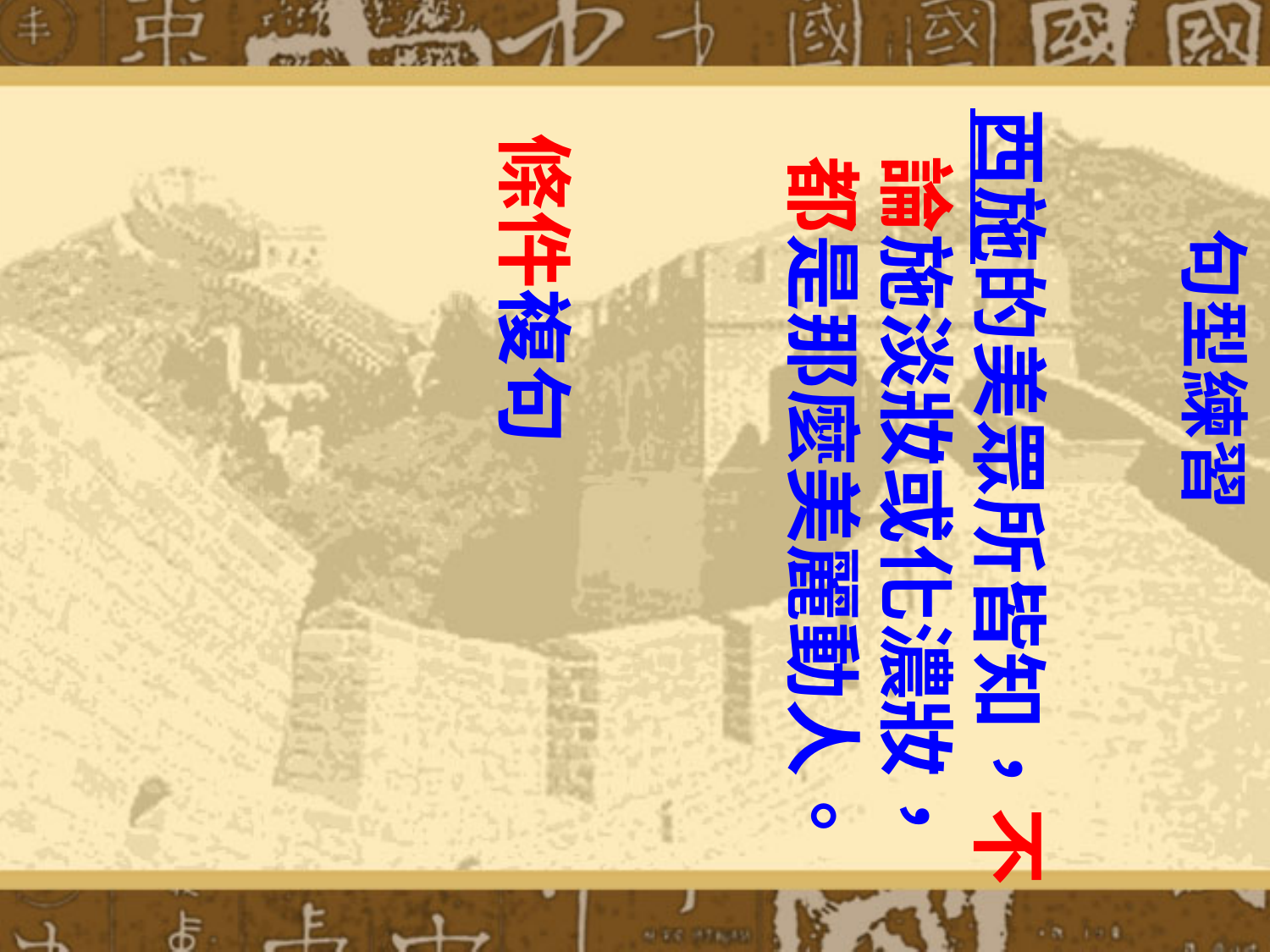

西施的美眾所皆知，不論施淡妝或化濃妝，都是那麼美麗動人。
條件複句
句型練習